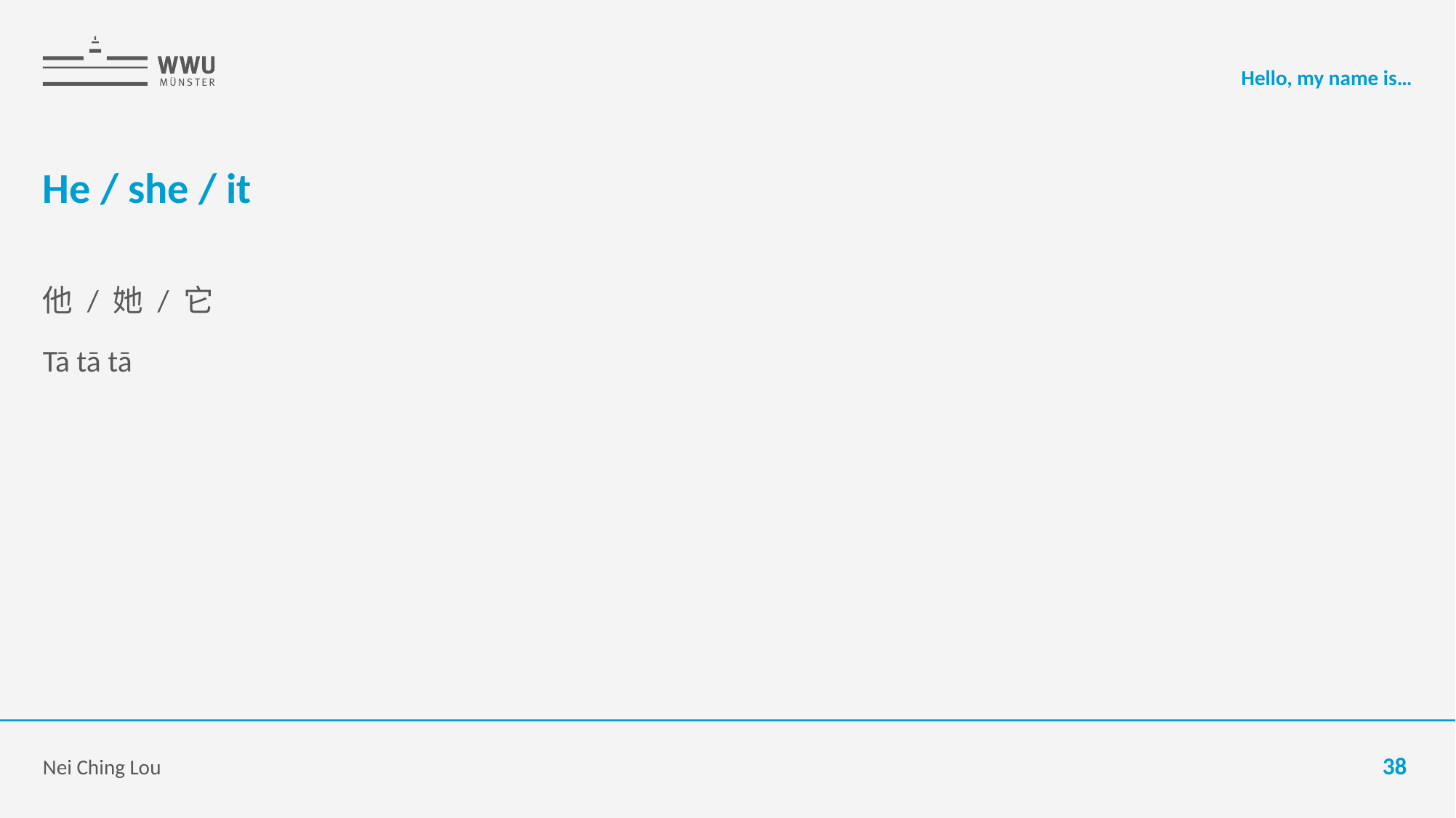

Hello, my name is…
# He / she / it
他 / 她 / 它
Tā tā tā
Nei Ching Lou
38